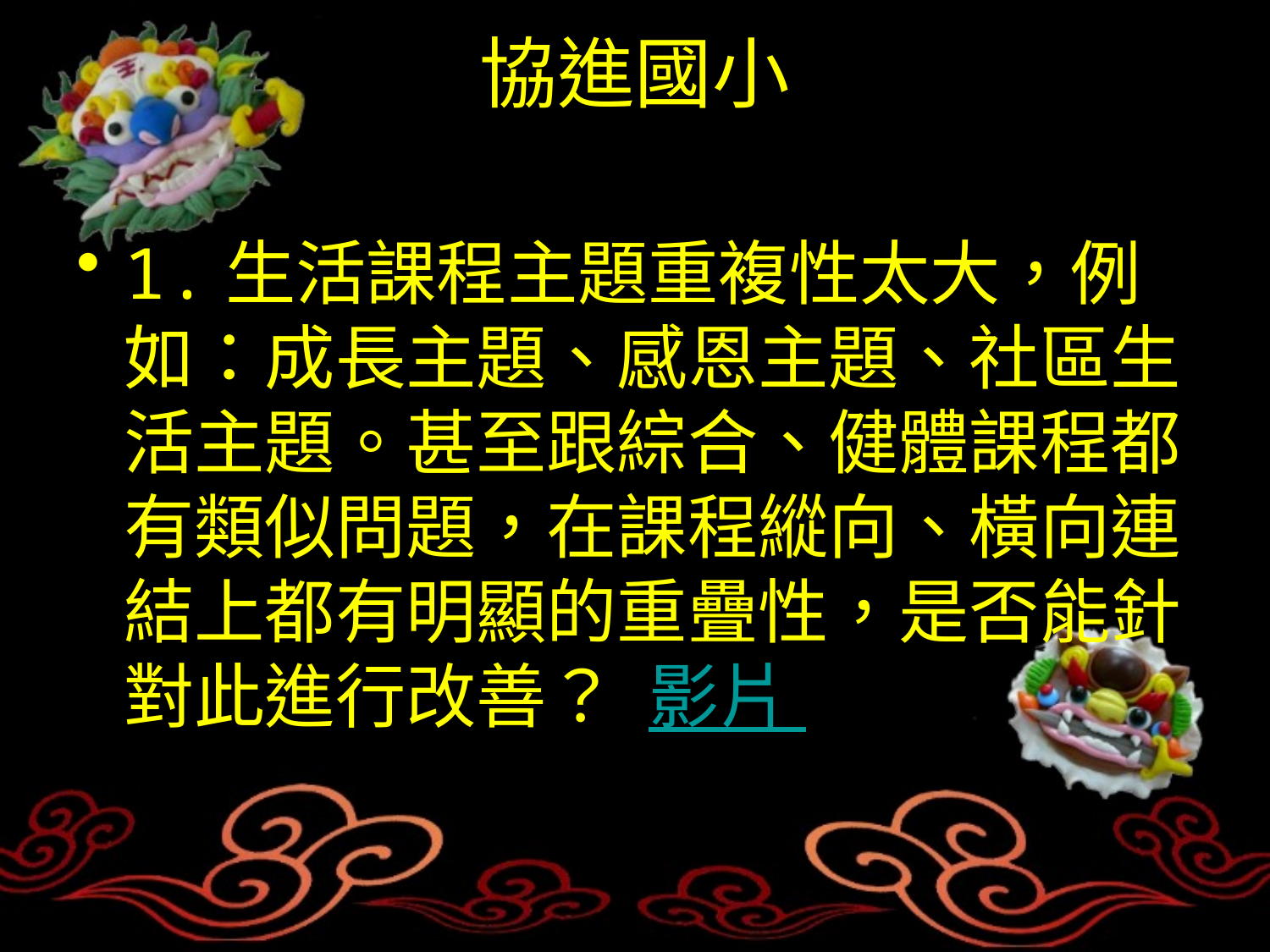

# 協進國小
1.生活課程主題重複性太大，例如：成長主題、感恩主題、社區生活主題。甚至跟綜合、健體課程都有類似問題，在課程縱向、橫向連結上都有明顯的重疊性，是否能針對此進行改善？  影片